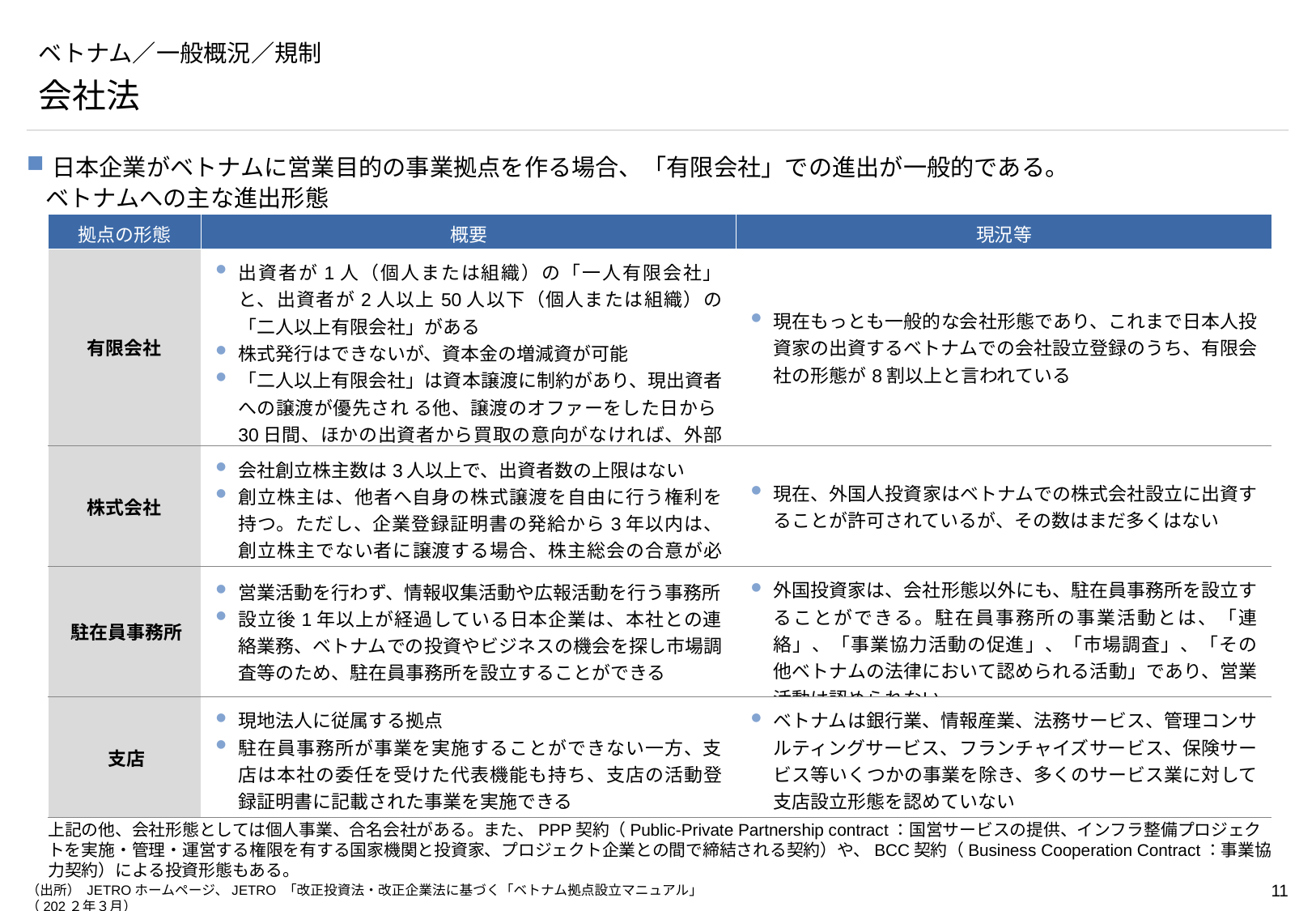

# ベトナム／一般概況／規制
会社法
日本企業がベトナムに営業目的の事業拠点を作る場合、「有限会社」での進出が一般的である。
ベトナムへの主な進出形態
| 拠点の形態 | 概要 | 現況等 |
| --- | --- | --- |
| 有限会社 | 出資者が1人（個人または組織）の「一人有限会社」と、出資者が2人以上50人以下（個人または組織）の「二人以上有限会社」がある 株式発行はできないが、資本金の増減資が可能 「二人以上有限会社」は資本譲渡に制約があり、現出資者への譲渡が優先され る他、譲渡のオファーをした日から30日間、ほかの出資者から買取の意向がなければ、外部の投資 家に譲渡することが可能 | 現在もっとも一般的な会社形態であり、これまで日本人投資家の出資するベトナムでの会社設立登録のうち、有限会社の形態が8割以上と言われている |
| 株式会社 | 会社創立株主数は3人以上で、出資者数の上限はない 創立株主は、他者へ自身の株式譲渡を自由に行う権利を持つ。ただし、企業登録証明書の発給から3年以内は、創立株主でない者に譲渡する場合、株主総会の合意が必要 | 現在、外国人投資家はベトナムでの株式会社設立に出資することが許可されているが、その数はまだ多くはない |
| 駐在員事務所 | 営業活動を行わず、情報収集活動や広報活動を行う事務所 設立後1年以上が経過している日本企業は、本社との連絡業務、ベトナムでの投資やビジネスの機会を探し市場調査等のため、駐在員事務所を設立することができる | 外国投資家は、会社形態以外にも、駐在員事務所を設立することができる。駐在員事務所の事業活動とは、「連絡」、「事業協力活動の促進」、「市場調査」、「その他ベトナムの法律において認められる活動」であり、営業活動は認められない |
| 支店 | 現地法人に従属する拠点 駐在員事務所が事業を実施することができない一方、支店は本社の委任を受けた代表機能も持ち、支店の活動登録証明書に記載された事業を実施できる | ベトナムは銀行業、情報産業、法務サービス、管理コンサルティングサービス、フランチャイズサービス、保険サービス等いくつかの事業を除き、多くのサービス業に対して支店設立形態を認めていない |
上記の他、会社形態としては個人事業、合名会社がある。また、PPP契約（Public-Private Partnership contract：国営サービスの提供、インフラ整備プロジェクトを実施・管理・運営する権限を有する国家機関と投資家、プロジェクト企業との間で締結される契約）や、BCC契約（Business Cooperation Contract：事業協力契約）による投資形態もある。
（出所） JETROホームページ、JETRO 「改正投資法・改正企業法に基づく「ベトナム拠点設立マニュアル」 	（202２年３月）